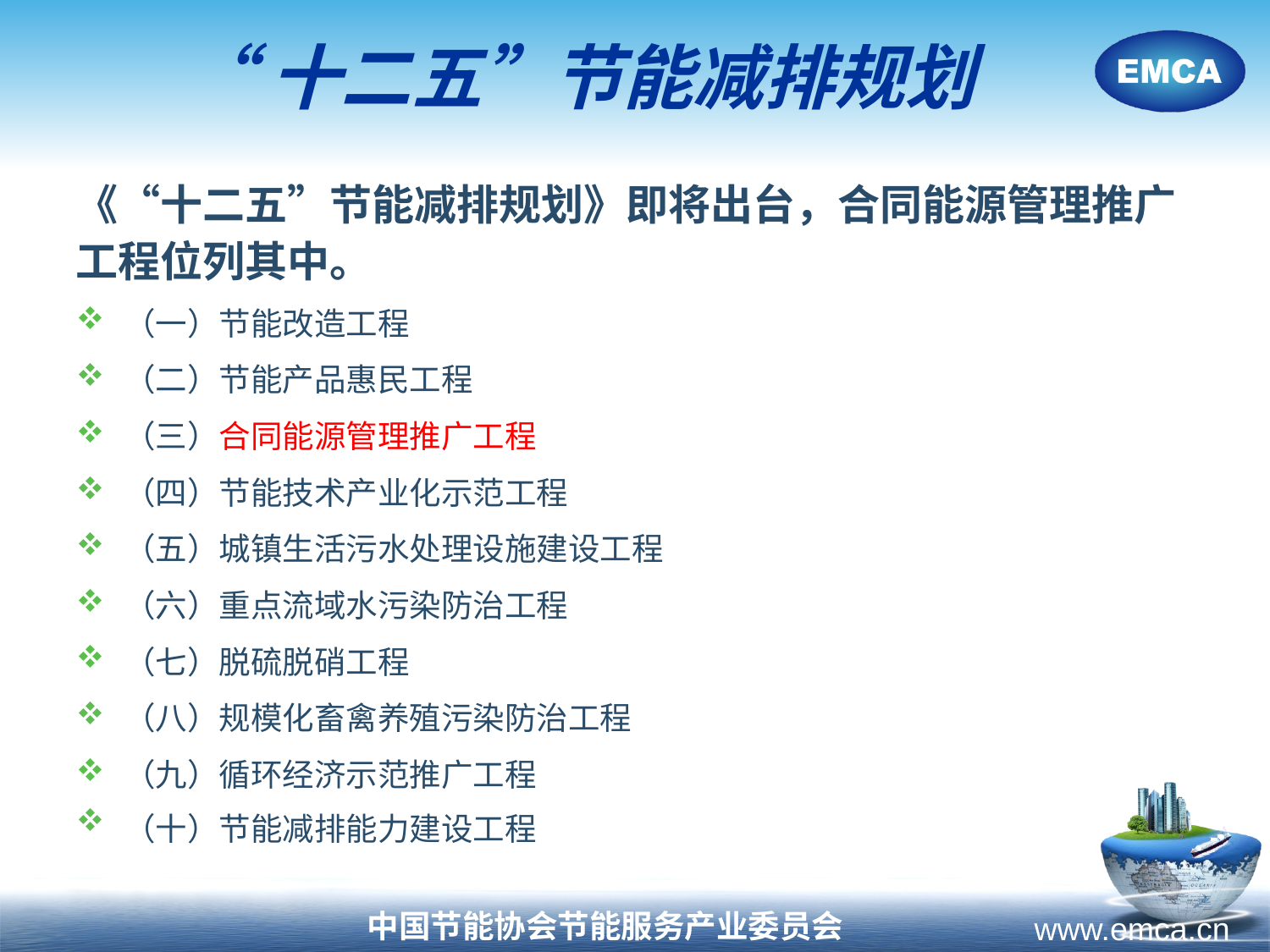

“十二五”节能减排规划
《“十二五”节能减排规划》即将出台，合同能源管理推广工程位列其中。
（一）节能改造工程
（二）节能产品惠民工程
（三）合同能源管理推广工程
（四）节能技术产业化示范工程
（五）城镇生活污水处理设施建设工程
（六）重点流域水污染防治工程
（七）脱硫脱硝工程
（八）规模化畜禽养殖污染防治工程
（九）循环经济示范推广工程
（十）节能减排能力建设工程

48